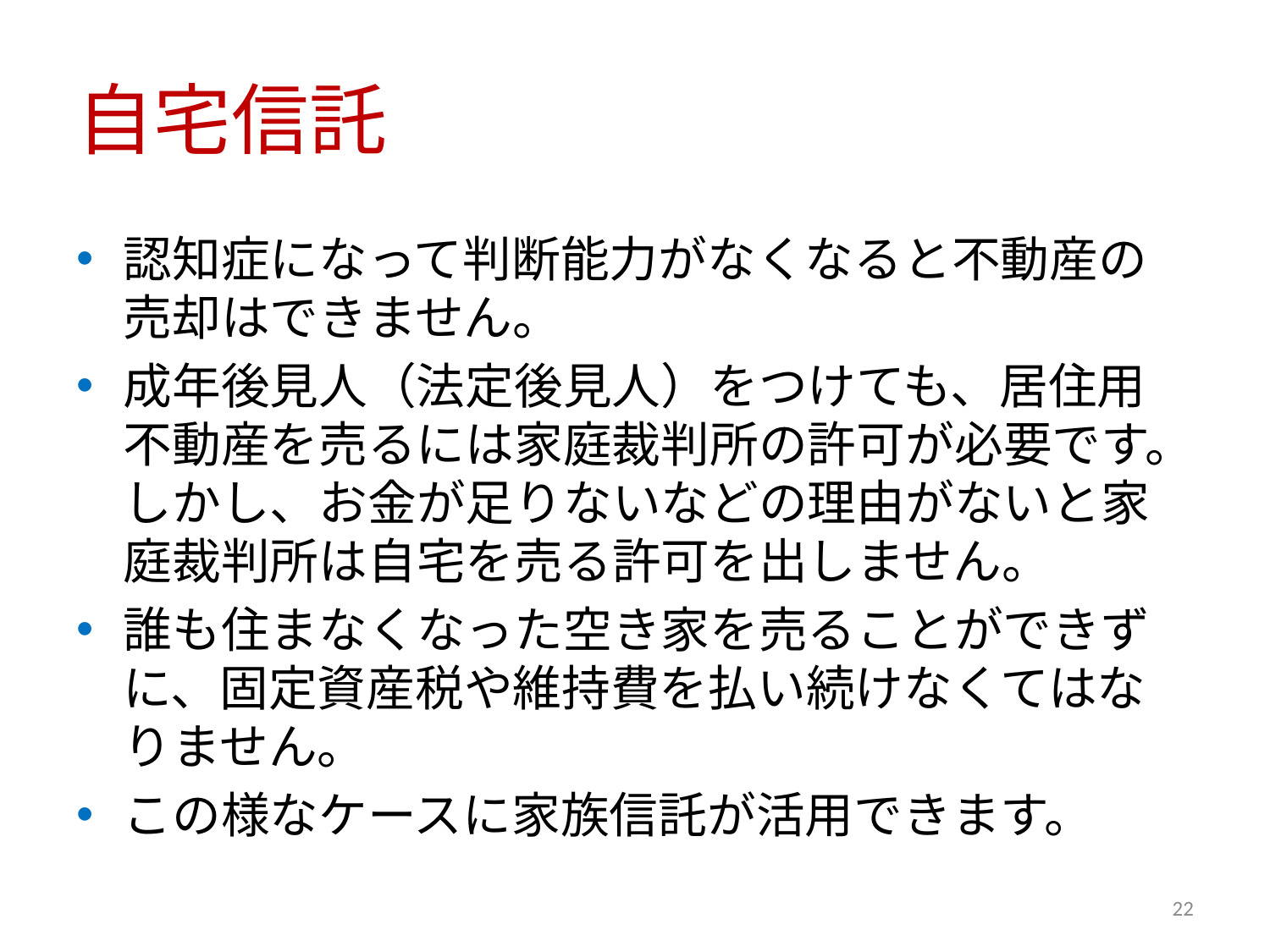

# 自宅信託
認知症になって判断能力がなくなると不動産の売却はできません。
成年後見人（法定後見人）をつけても、居住用不動産を売るには家庭裁判所の許可が必要です。しかし、お金が足りないなどの理由がないと家庭裁判所は自宅を売る許可を出しません。
誰も住まなくなった空き家を売ることができずに、固定資産税や維持費を払い続けなくてはなりません。
この様なケースに家族信託が活用できます。
22